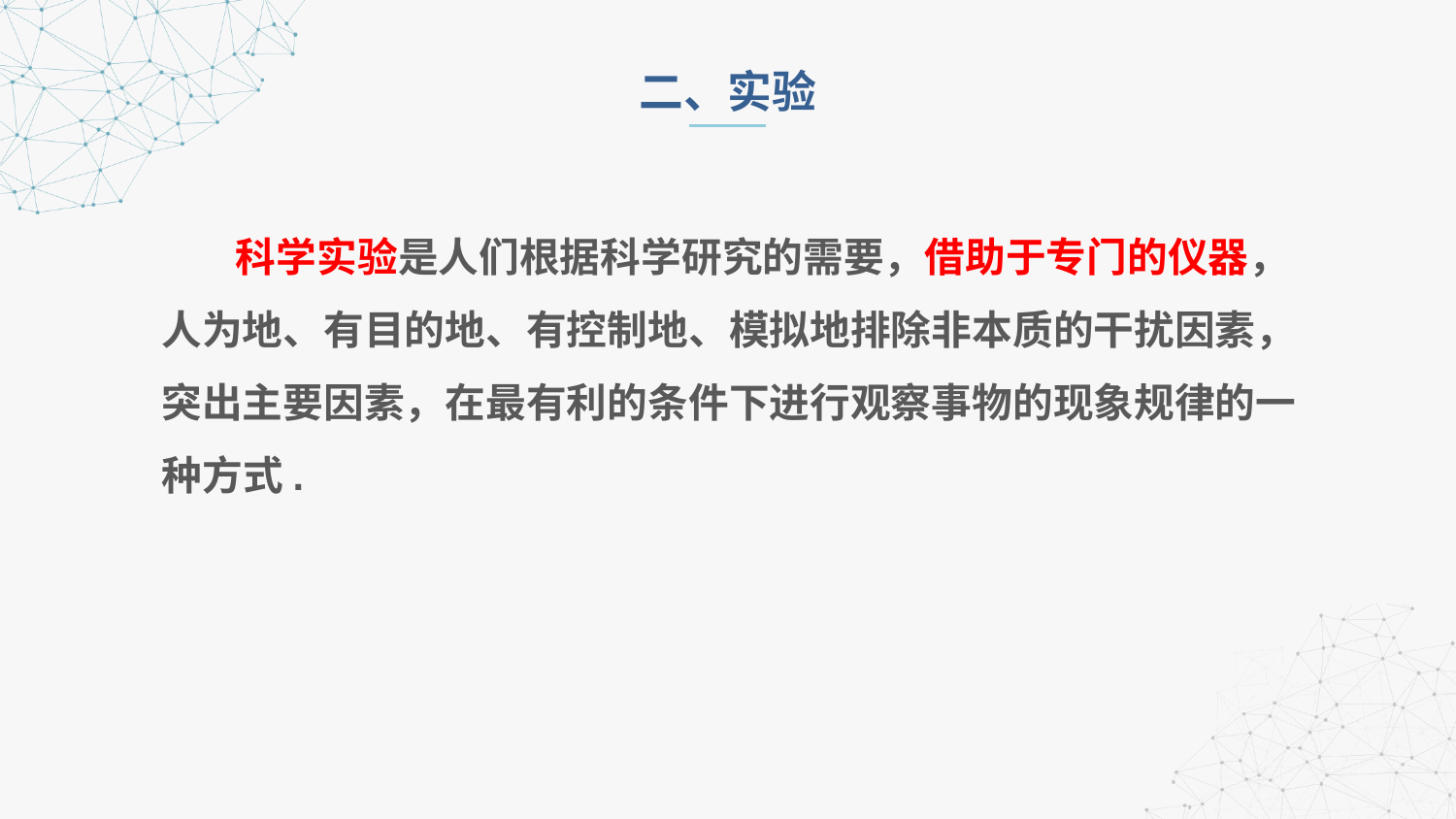

二、实验
       科学实验是人们根据科学研究的需要，借助于专门的仪器，人为地、有目的地、有控制地、模拟地排除非本质的干扰因素，突出主要因素，在最有利的条件下进行观察事物的现象规律的一种方式.